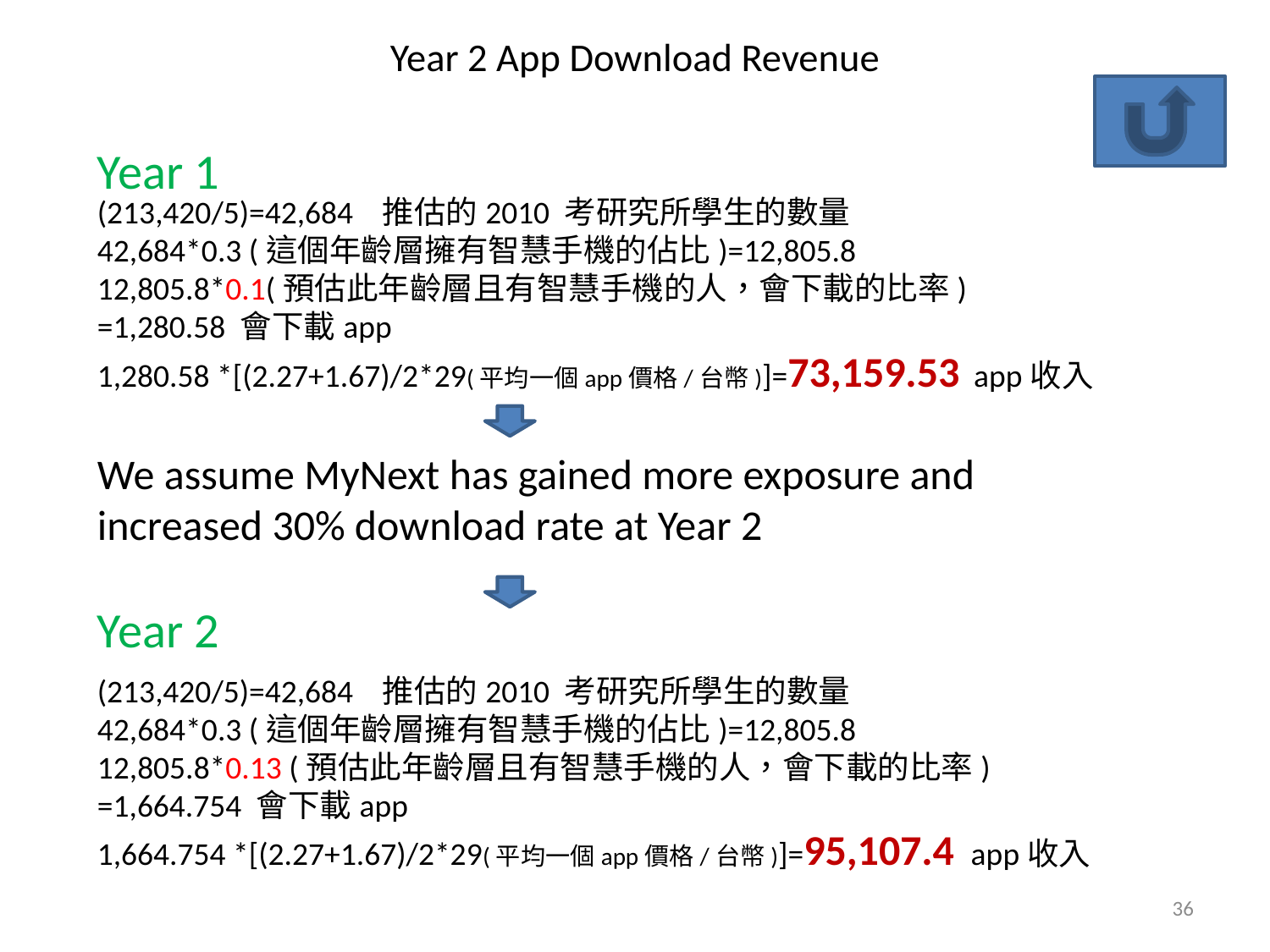

# Year 2 App Download Revenue

Year 1
(213,420/5)=42,684   推估的2010 考研究所學生的數量
42,684*0.3 (這個年齡層擁有智慧手機的佔比)=12,805.8
12,805.8*0.1(預估此年齡層且有智慧手機的人，會下載的比率)
=1,280.58 會下載app
1,280.58 *[(2.27+1.67)/2*29(平均一個app價格/台幣)]=73,159.53  app收入

We assume MyNext has gained more exposure and increased 30% download rate at Year 2

Year 2
(213,420/5)=42,684   推估的2010 考研究所學生的數量
42,684*0.3 (這個年齡層擁有智慧手機的佔比)=12,805.8
12,805.8*0.13 (預估此年齡層且有智慧手機的人，會下載的比率)
=1,664.754 會下載app
1,664.754 *[(2.27+1.67)/2*29(平均一個app價格/台幣)]=95,107.4  app收入
36